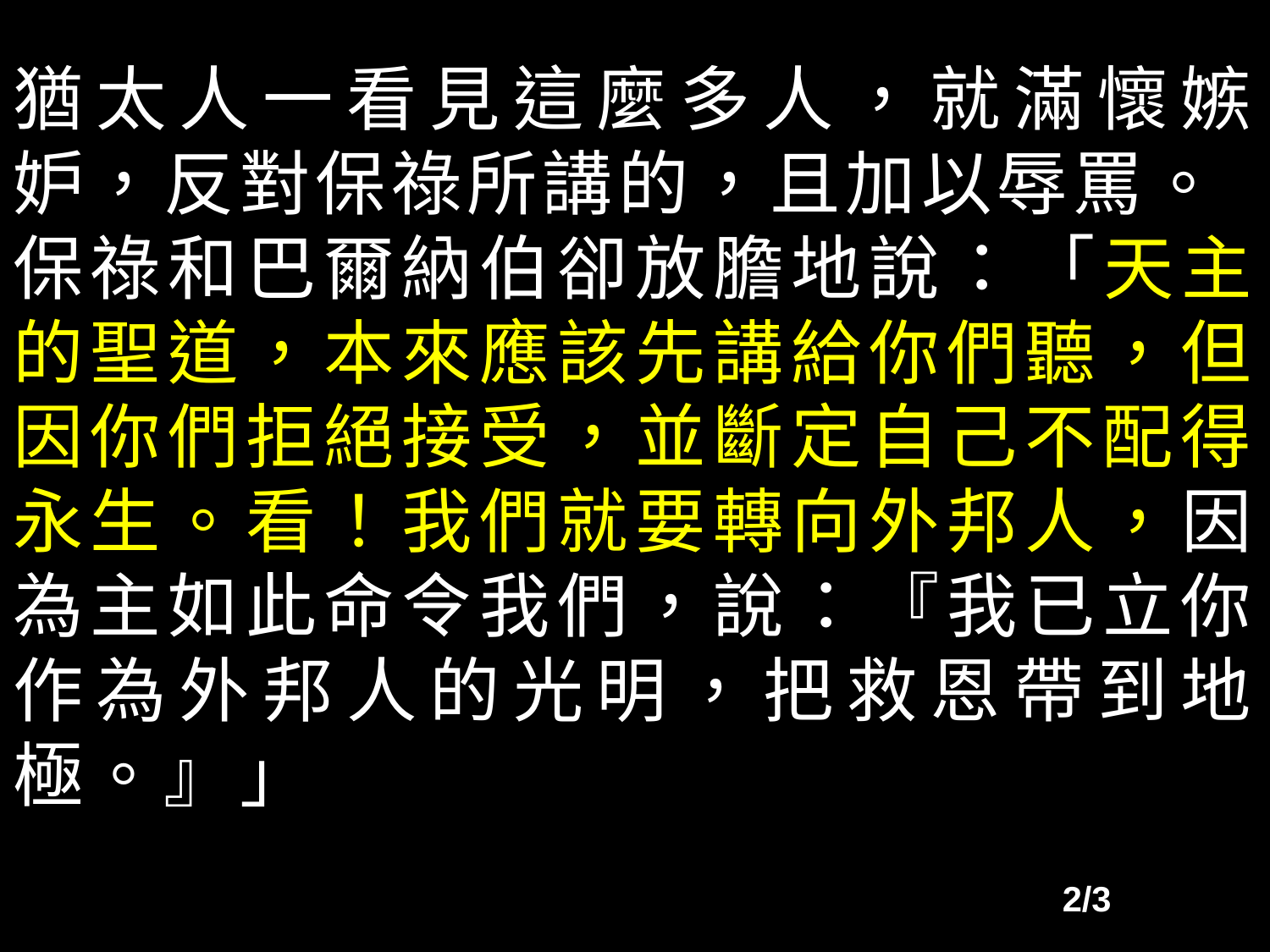

猶太人一看見這麼多人，就滿懷嫉妒，反對保祿所講的，且加以辱罵。
保祿和巴爾納伯卻放膽地說：「天主的聖道，本來應該先講給你們聽，但因你們拒絕接受，並斷定自己不配得永生。看！我們就要轉向外邦人，因為主如此命令我們，說：『我已立你作為外邦人的光明，把救恩帶到地極。』」
2/3